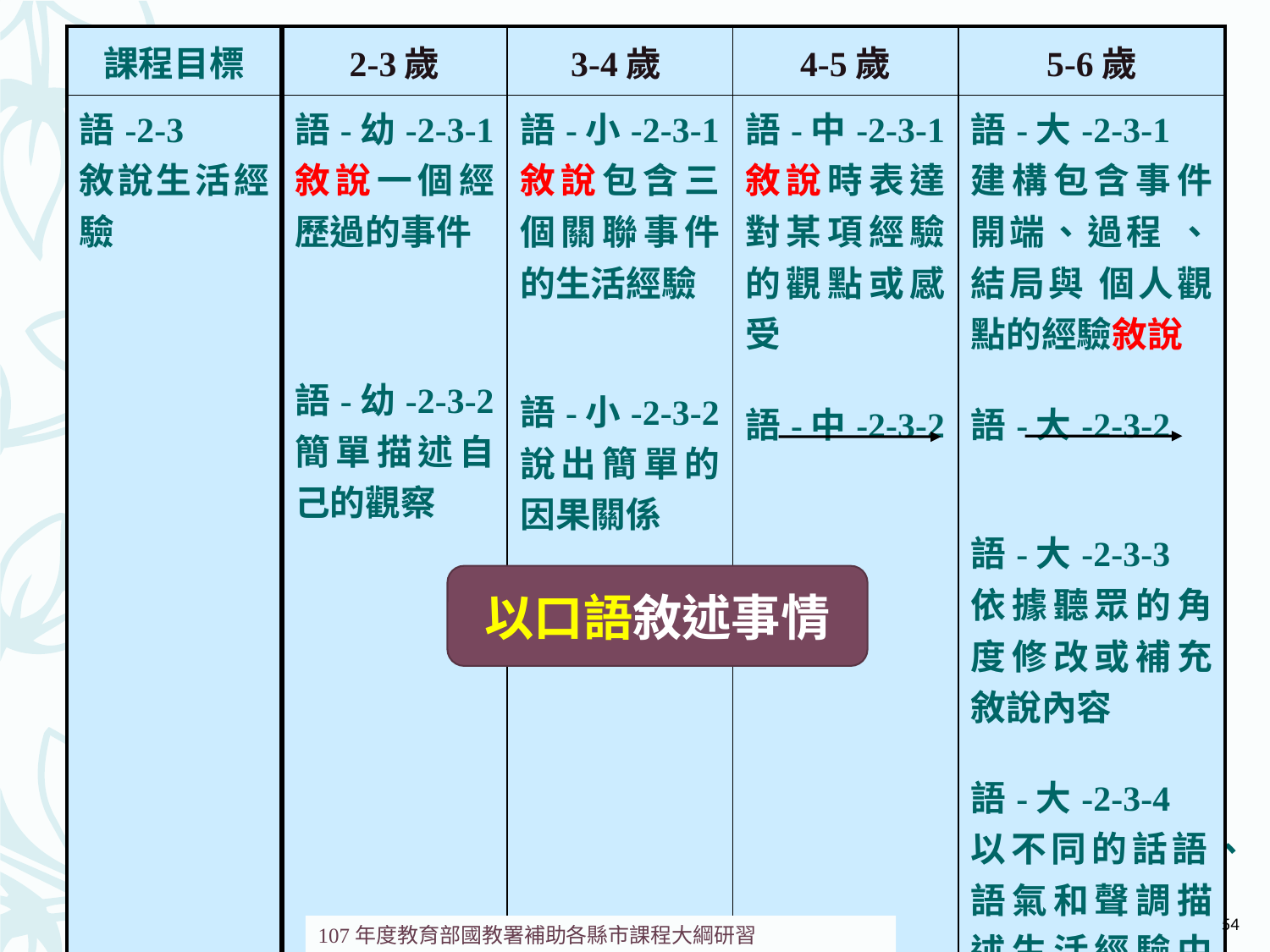

| 課程目標 | 2-3歲 | 3-4歲 | 4-5歲 | 5-6歲 |
| --- | --- | --- | --- | --- |
| 語-2-3 敘說生活經驗 | 語-幼-2-3-1 敘說一個經歷過的事件 語-幼-2-3-2 簡單描述自己的觀察 | 語-小-2-3-1 敘說包含三個關聯事件的生活經驗 語-小-2-3-2 說出簡單的因果關係 | 語-中-2-3-1 敘說時表達對某項經驗的觀點或感受 語-中-2-3-2 | 語-大-2-3-1 建構包含事件開端、過程 、結局與 個人觀點的經驗敘說 語-大-2-3-2 語-大-2-3-3 依據聽眾的角度修改或補充敘說內容 語-大-2-3-4 以不同的話語、語氣和聲調描述生活經驗中的對話 |

以口語敘述事情
54
107年度教育部國教署補助各縣市課程大綱研習